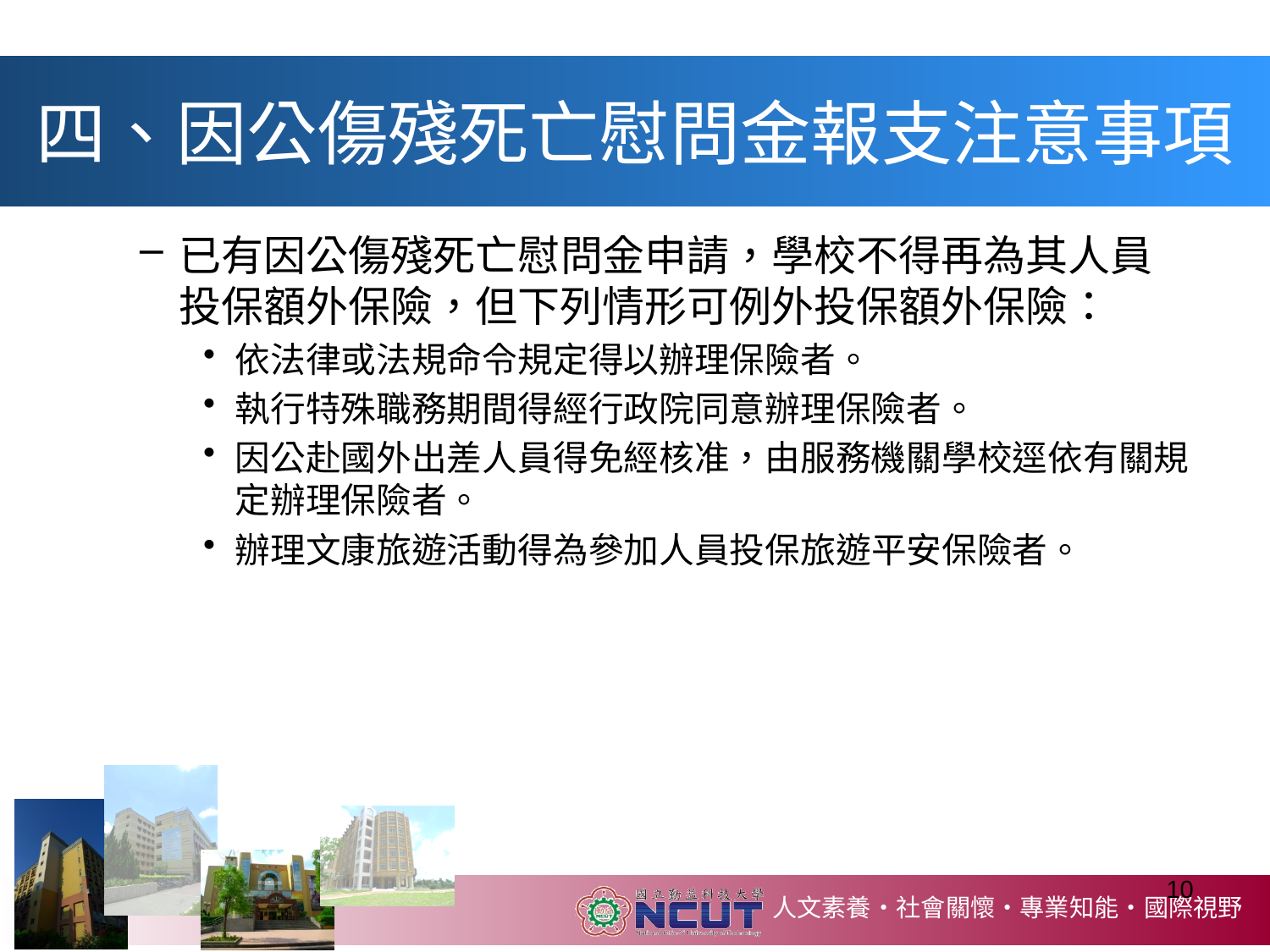

# 四、因公傷殘死亡慰問金報支注意事項
已有因公傷殘死亡慰問金申請，學校不得再為其人員投保額外保險，但下列情形可例外投保額外保險：
依法律或法規命令規定得以辦理保險者。
執行特殊職務期間得經行政院同意辦理保險者。
因公赴國外出差人員得免經核准，由服務機關學校逕依有關規定辦理保險者。
辦理文康旅遊活動得為參加人員投保旅遊平安保險者。
10